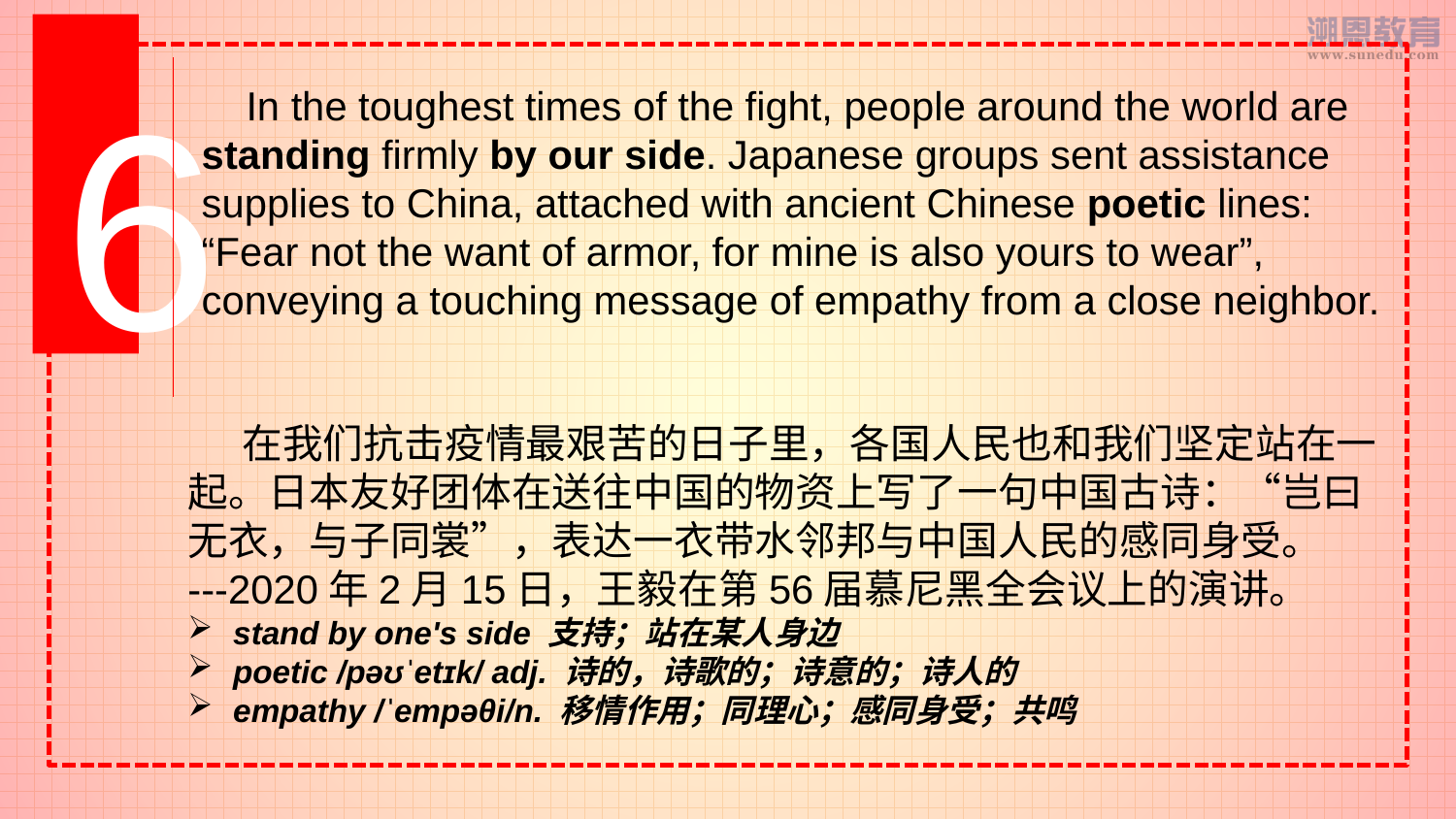

6
    In the toughest times of the fight, people around the world are standing firmly by our side. Japanese groups sent assistance supplies to China, attached with ancient Chinese poetic lines: “Fear not the want of armor, for mine is also yours to wear”, conveying a touching message of empathy from a close neighbor.
     在我们抗击疫情最艰苦的日子里，各国人民也和我们坚定站在一起。日本友好团体在送往中国的物资上写了一句中国古诗：“岂曰无衣，与子同裳”，表达一衣带水邻邦与中国人民的感同身受。
---2020年2月15日，王毅在第56届慕尼黑全会议上的演讲。
stand by one's side 支持；站在某人身边
poetic /pəʊˈetɪk/ adj. 诗的，诗歌的；诗意的；诗人的
empathy /ˈempəθi/n. 移情作用；同理心；感同身受；共鸣